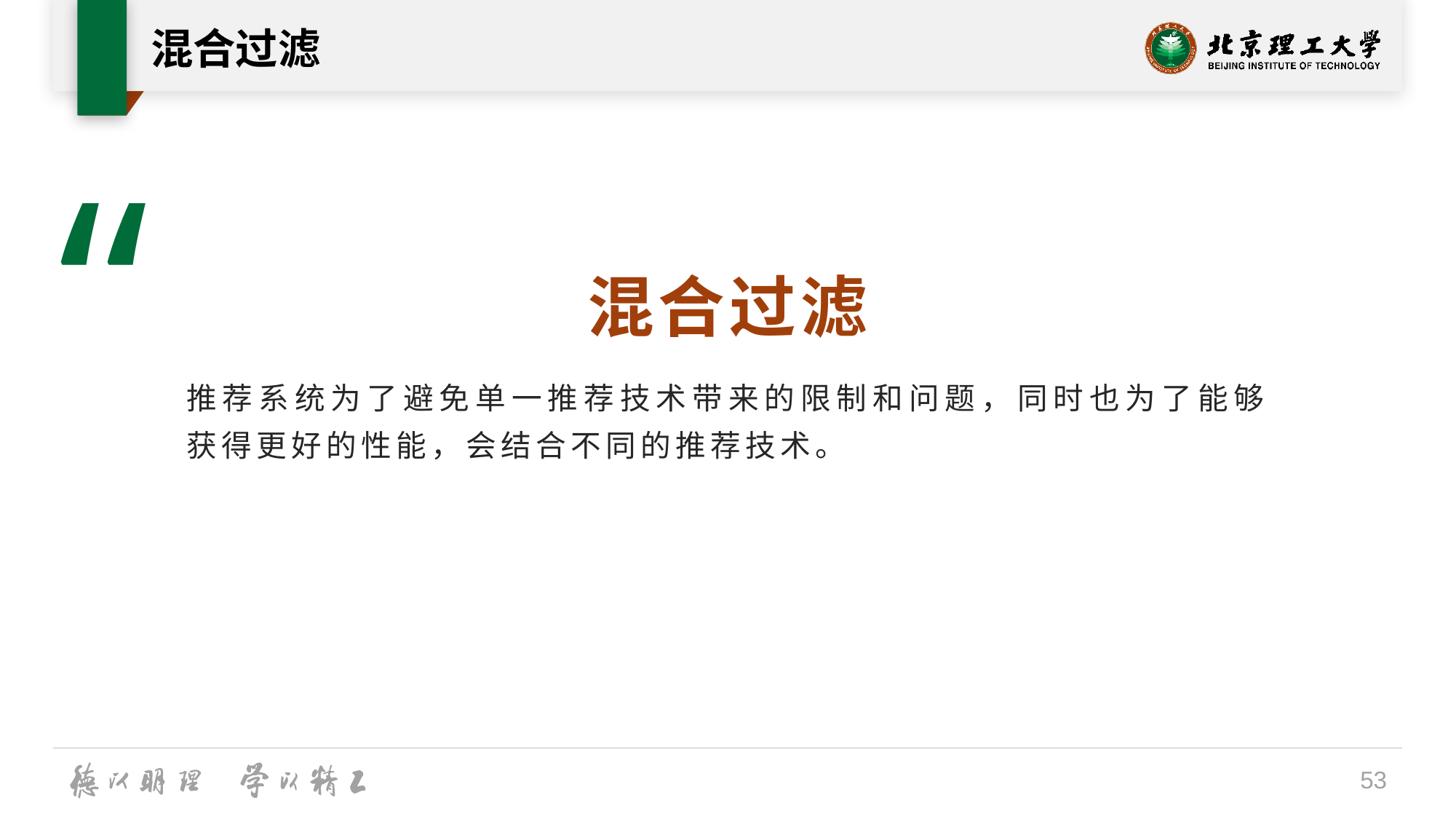

# 混合过滤
“

混合过滤
推荐系统为了避免单一推荐技术带来的限制和问题，同时也为了能够获得更好的性能，会结合不同的推荐技术。